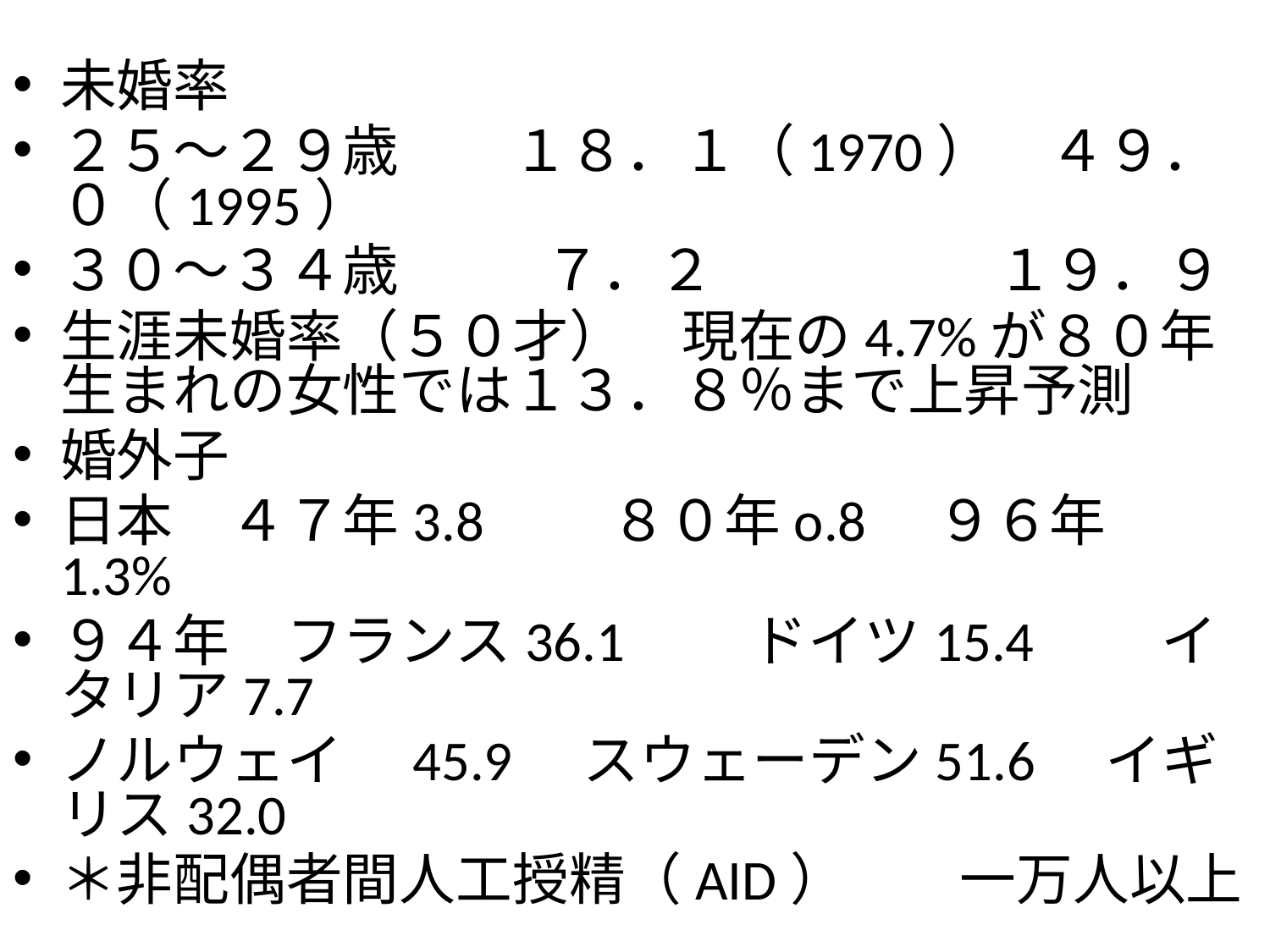

未婚率
２５～２９歳　　１８．１（1970）　４９．０（1995）
３０～３４歳　       ７．２　　　　　１９．９
生涯未婚率（５０才）　現在の4.7%が８０年生まれの女性では１３．８％まで上昇予測
婚外子
日本　４７年3.8　　８０年o.8　９６年　1.3%
９４年　フランス36.1　　ドイツ15.4　　イタリア7.7
ノルウェイ　45.9　スウェーデン51.6　イギリス32.0
＊非配偶者間人工授精（AID）　　一万人以上